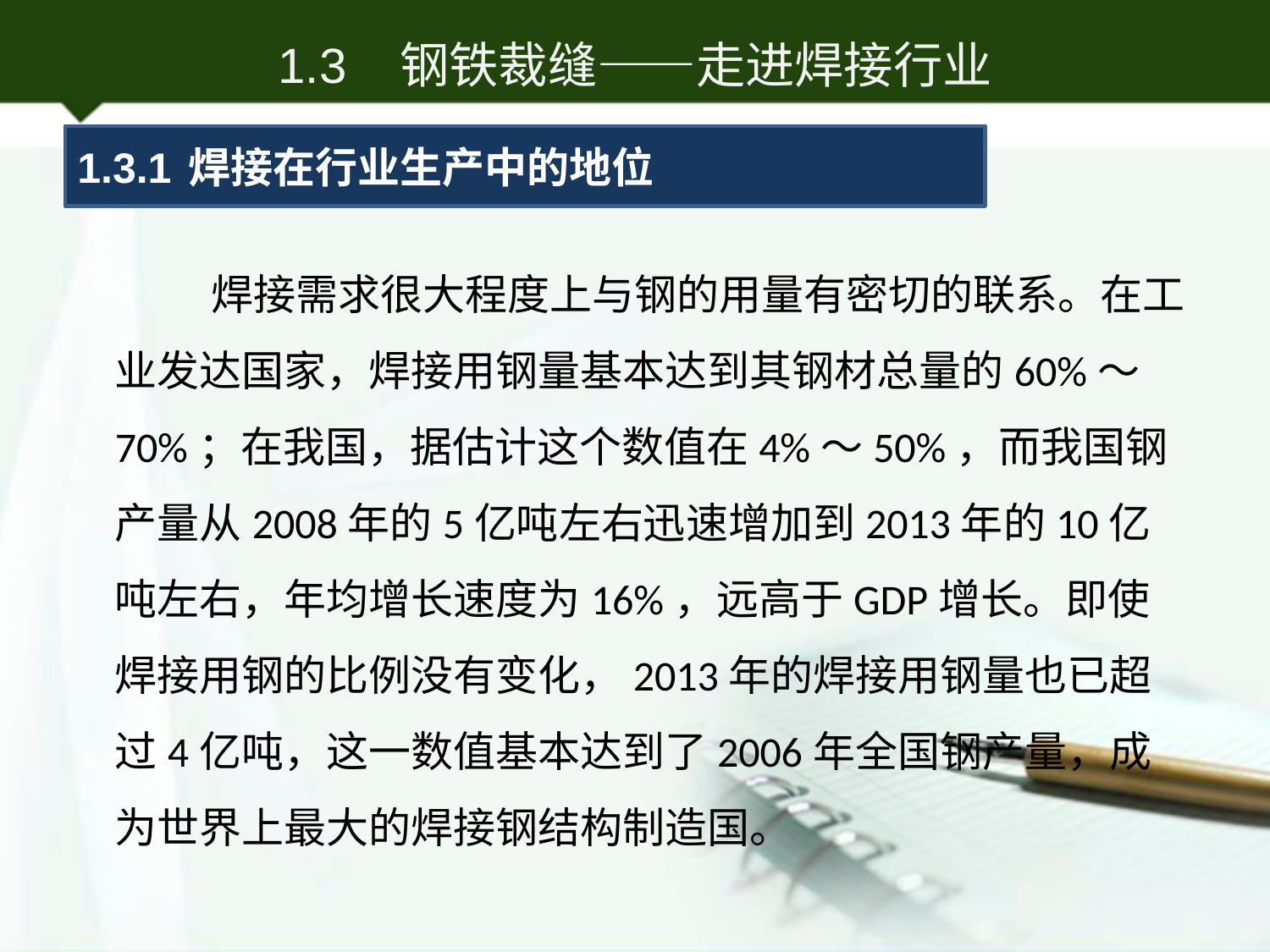

# 1.3   钢铁裁缝——走进焊接行业
1.3.1 焊接在行业生产中的地位
              焊接需求很大程度上与钢的用量有密切的联系。在工业发达国家，焊接用钢量基本达到其钢材总量的60%～70%；在我国，据估计这个数值在4%～50%，而我国钢产量从2008年的5亿吨左右迅速增加到2013年的10亿吨左右，年均增长速度为16%，远高于GDP增长。即使焊接用钢的比例没有变化，2013年的焊接用钢量也已超过4亿吨，这一数值基本达到了2006年全国钢产量，成为世界上最大的焊接钢结构制造国。